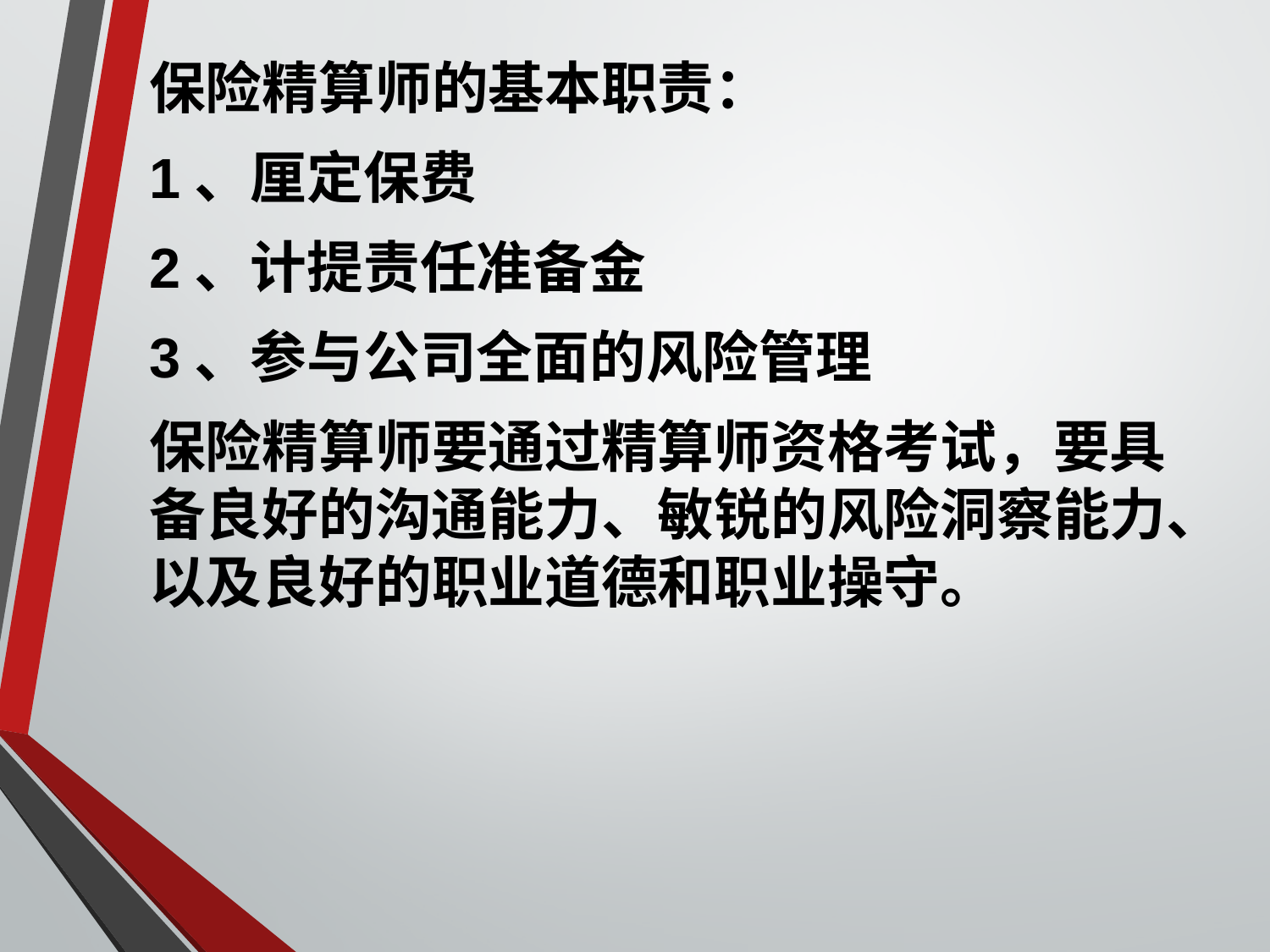

保险精算师的基本职责：
1、厘定保费
2、计提责任准备金
3、参与公司全面的风险管理
保险精算师要通过精算师资格考试，要具备良好的沟通能力、敏锐的风险洞察能力、以及良好的职业道德和职业操守。